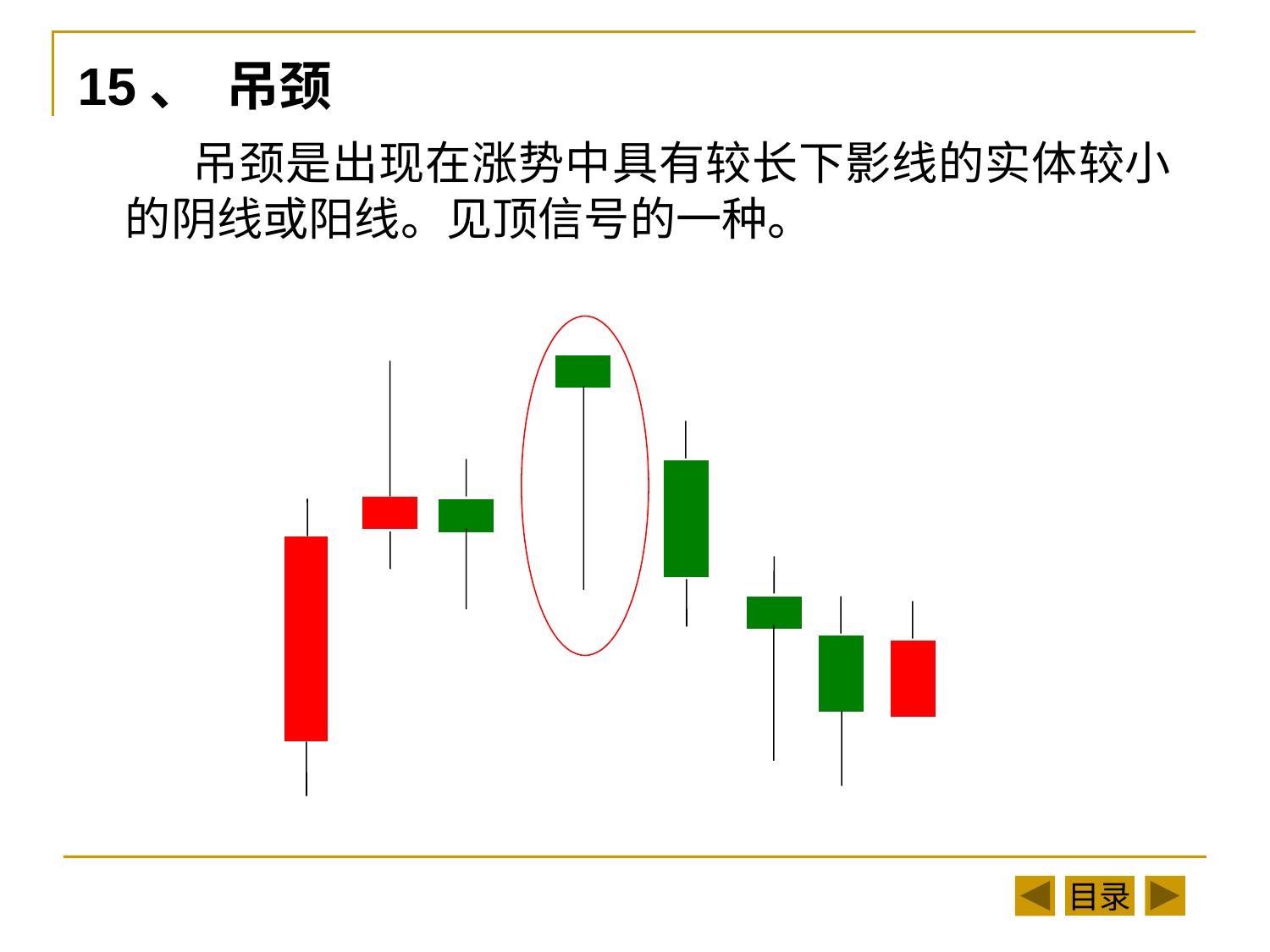

15、  吊颈
        吊颈是出现在涨势中具有较长下影线的实体较小的阴线或阳线。见顶信号的一种。